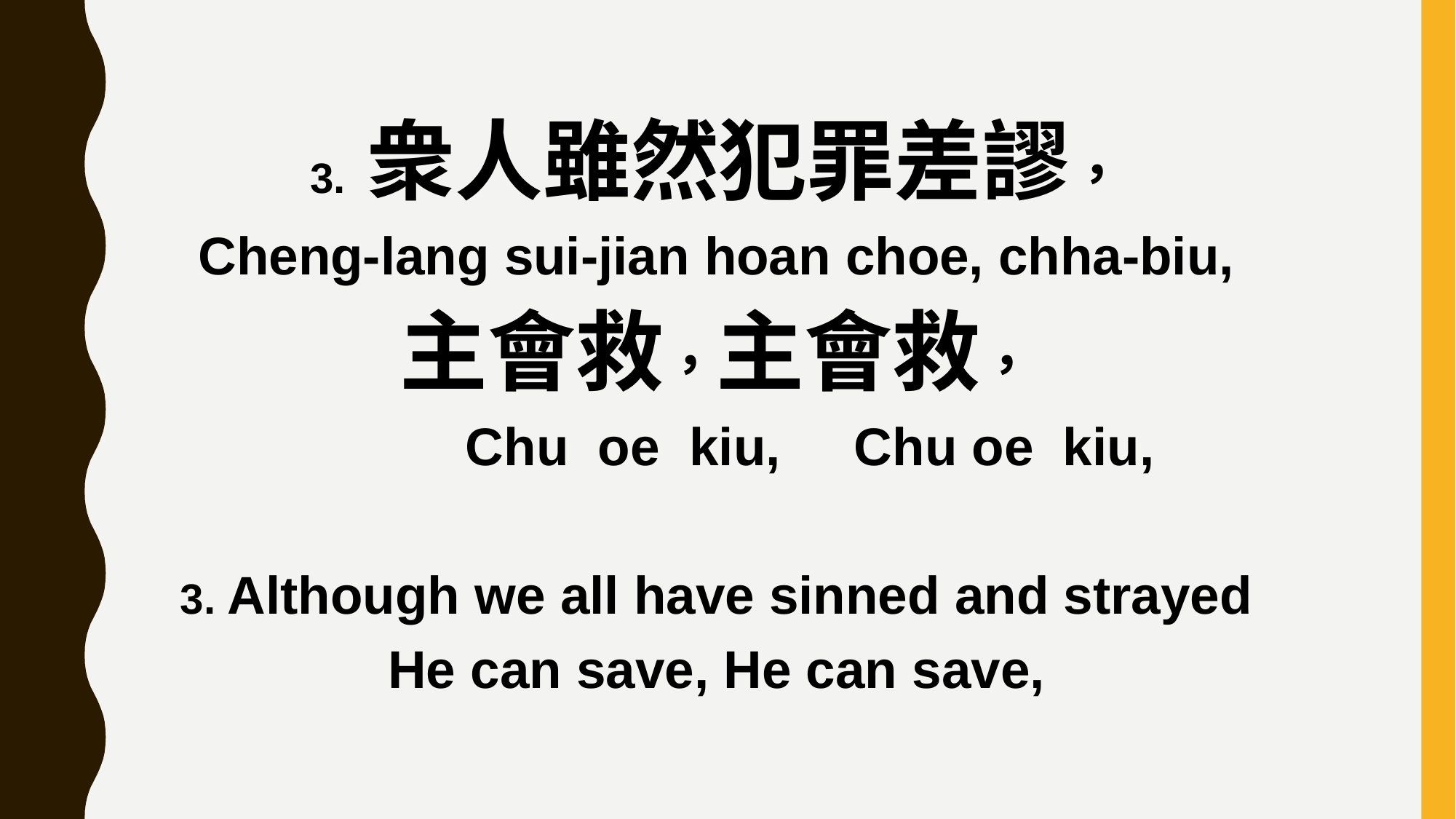

3. 衆人雖然犯罪差謬，
Cheng-lang sui-jian hoan choe, chha-biu,
主會救，主會救，
                    Chu  oe  kiu,     Chu oe  kiu,

3. Although we all have sinned and strayed
He can save, He can save,